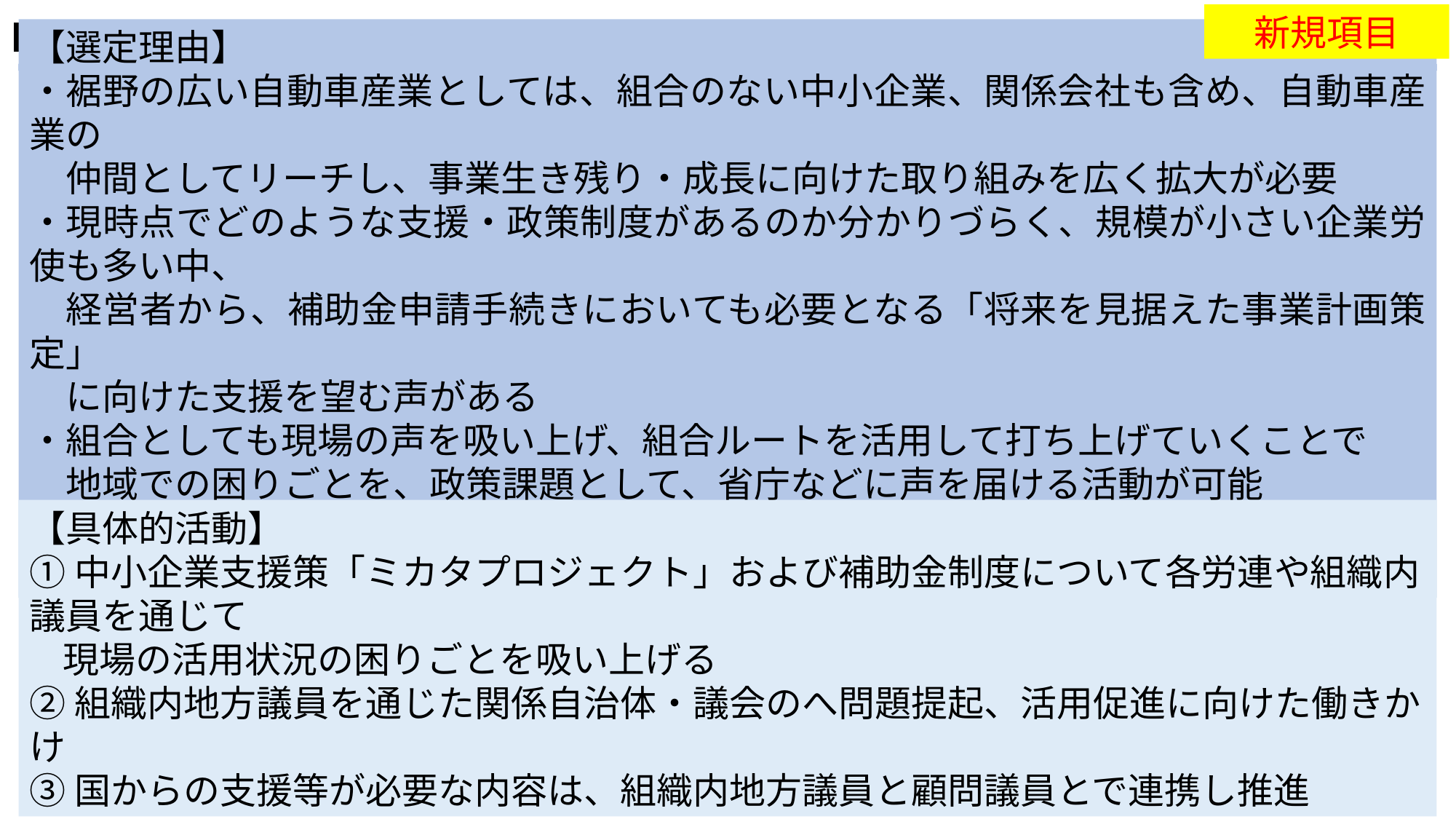

新規項目
■項目詳細：中小企業向けの支援（CN対応含む）

【選定理由】
・裾野の広い自動車産業としては、組合のない中小企業、関係会社も含め、自動車産業の
　仲間としてリーチし、事業生き残り・成長に向けた取り組みを広く拡大が必要
・現時点でどのような支援・政策制度があるのか分かりづらく、規模が小さい企業労使も多い中、
　経営者から、補助金申請手続きにおいても必要となる「将来を見据えた事業計画策定」
　に向けた支援を望む声がある
・組合としても現場の声を吸い上げ、組合ルートを活用して打ち上げていくことで
　地域での困りごとを、政策課題として、省庁などに声を届ける活動が可能
・中小企業支援に資する政策実現を前面に出すことで、組織内地方議員を
　通じた組織強化活動へもプラスの効果を望める。
【具体的活動】
①中小企業支援策「ミカタプロジェクト」および補助金制度について各労連や組織内議員を通じて
   現場の活用状況の困りごとを吸い上げる
②組織内地方議員を通じた関係自治体・議会のへ問題提起、活用促進に向けた働きかけ
③国からの支援等が必要な内容は、組織内地方議員と顧問議員とで連携し推進